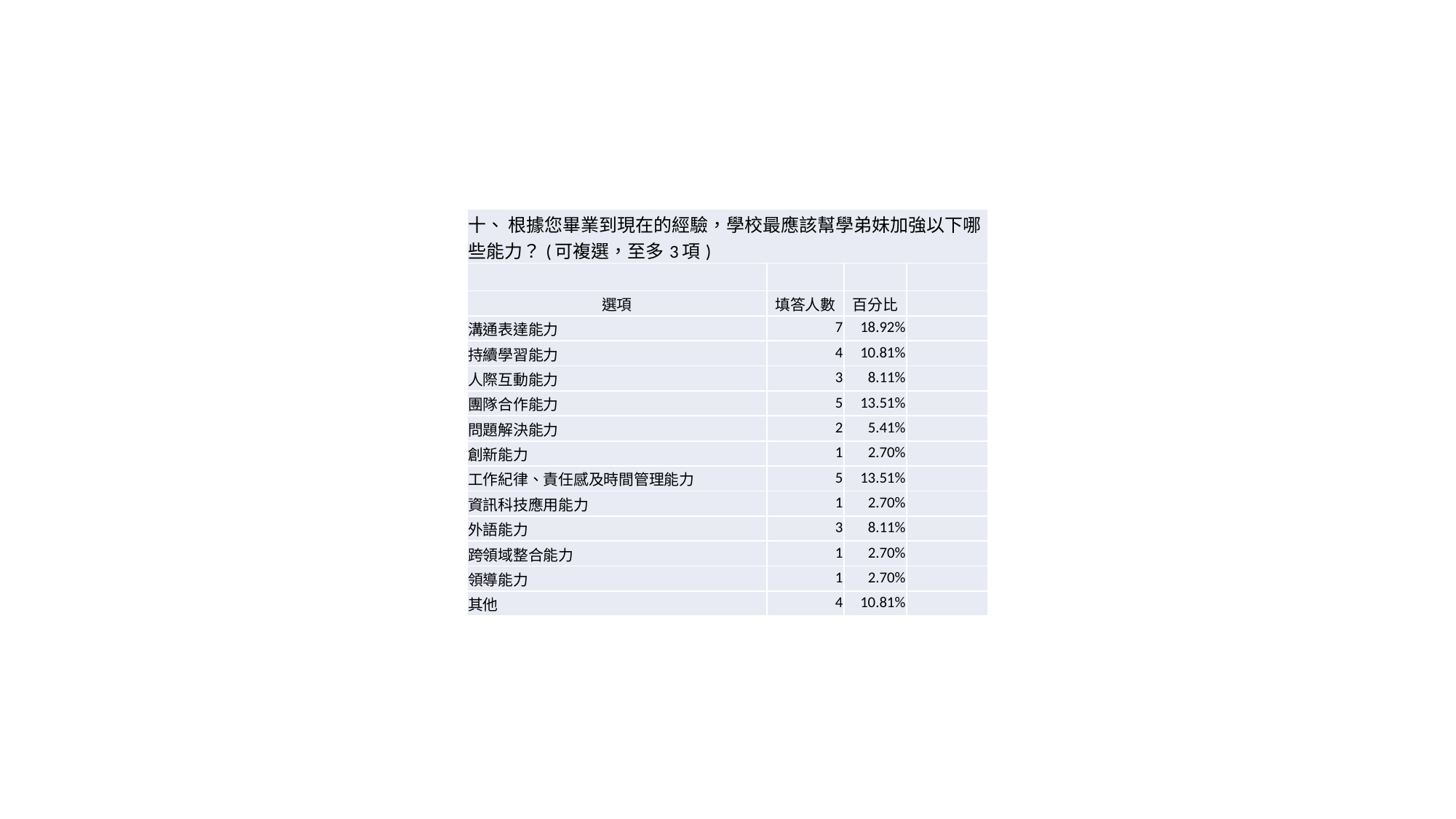

| 十、 根據您畢業到現在的經驗，學校最應該幫學弟妹加強以下哪些能力？(可複選，至多3項) |  |  |  |
| --- | --- | --- | --- |
|  |  |  |  |
| 選項 | 填答人數 | 百分比 |  |
| 溝通表達能力 | 7 | 18.92% |  |
| 持續學習能力 | 4 | 10.81% |  |
| 人際互動能力 | 3 | 8.11% |  |
| 團隊合作能力 | 5 | 13.51% |  |
| 問題解決能力 | 2 | 5.41% |  |
| 創新能力 | 1 | 2.70% |  |
| 工作紀律、責任感及時間管理能力 | 5 | 13.51% |  |
| 資訊科技應用能力 | 1 | 2.70% |  |
| 外語能力 | 3 | 8.11% |  |
| 跨領域整合能力 | 1 | 2.70% |  |
| 領導能力 | 1 | 2.70% |  |
| 其他 | 4 | 10.81% |  |